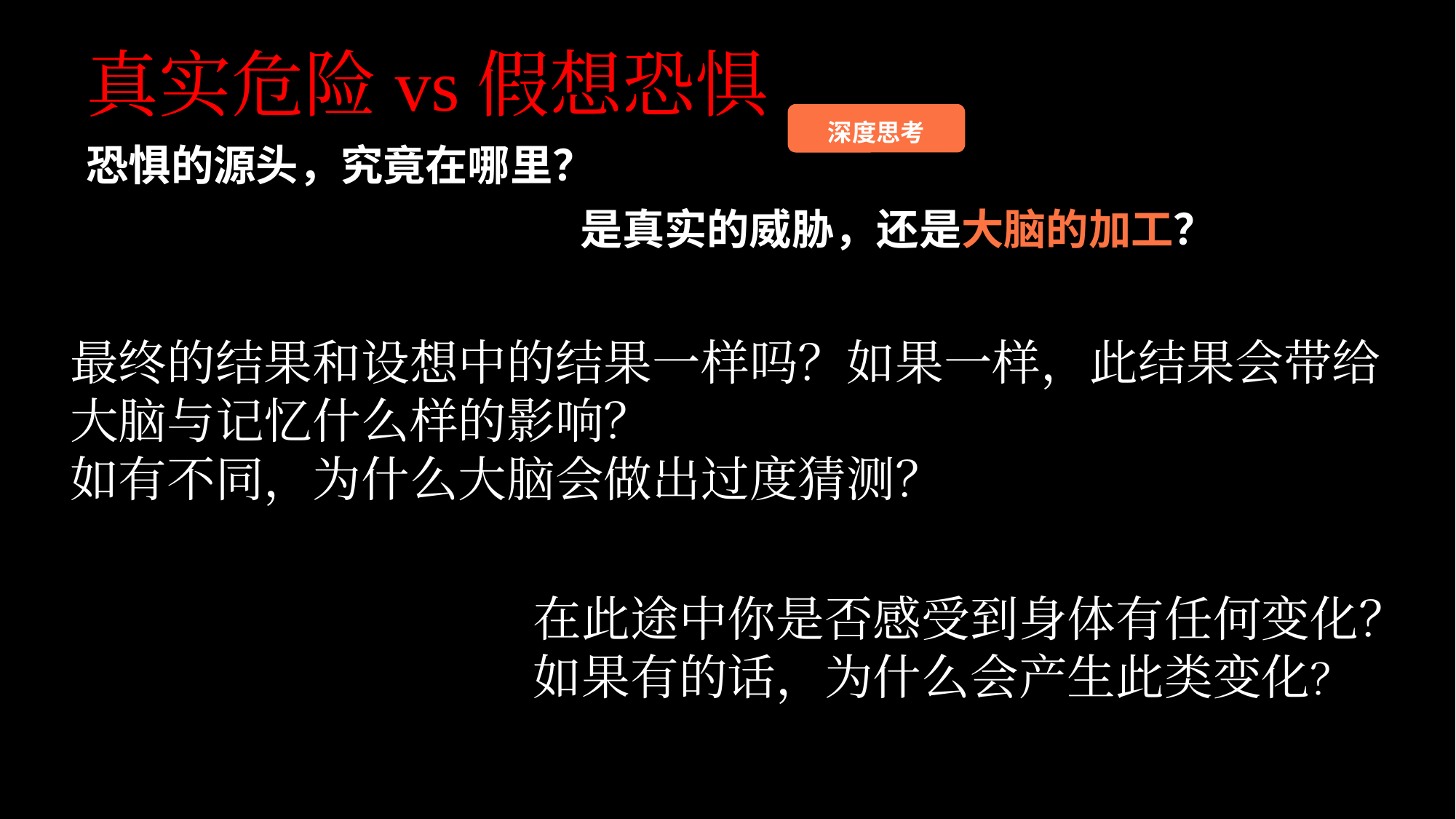

真实危险vs假想恐惧
恐惧的源头，究竟在哪里？
是真实的威胁，还是大脑的加工？

深度思考
最终的结果和设想中的结果一样吗？如果一样，此结果会带给大脑与记忆什么样的影响？
如有不同，为什么大脑会做出过度猜测？
深入剖析应激反应的本质，探寻我们内心恐惧的真正成因，开启对自我认知的全新探索。
在此途中你是否感受到身体有任何变化？
如果有的话，为什么会产生此类变化？